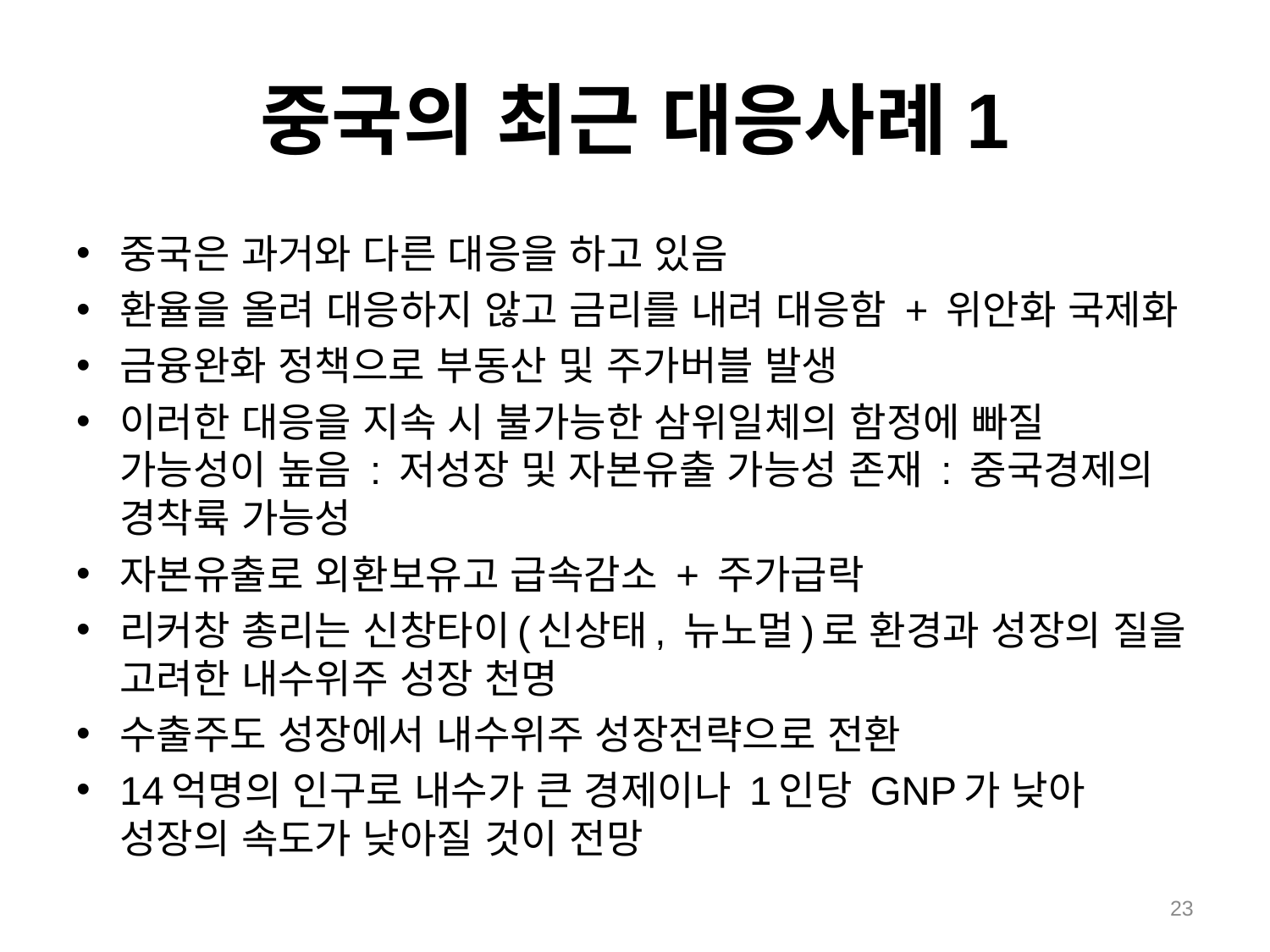

# 중국의 최근 대응사례1
중국은 과거와 다른 대응을 하고 있음
환율을 올려 대응하지 않고 금리를 내려 대응함 + 위안화 국제화
금융완화 정책으로 부동산 및 주가버블 발생
이러한 대응을 지속 시 불가능한 삼위일체의 함정에 빠질 가능성이 높음 : 저성장 및 자본유출 가능성 존재 : 중국경제의 경착륙 가능성
자본유출로 외환보유고 급속감소 + 주가급락
리커창 총리는 신창타이(신상태, 뉴노멀)로 환경과 성장의 질을 고려한 내수위주 성장 천명
수출주도 성장에서 내수위주 성장전략으로 전환
14억명의 인구로 내수가 큰 경제이나 1인당 GNP가 낮아 성장의 속도가 낮아질 것이 전망

23